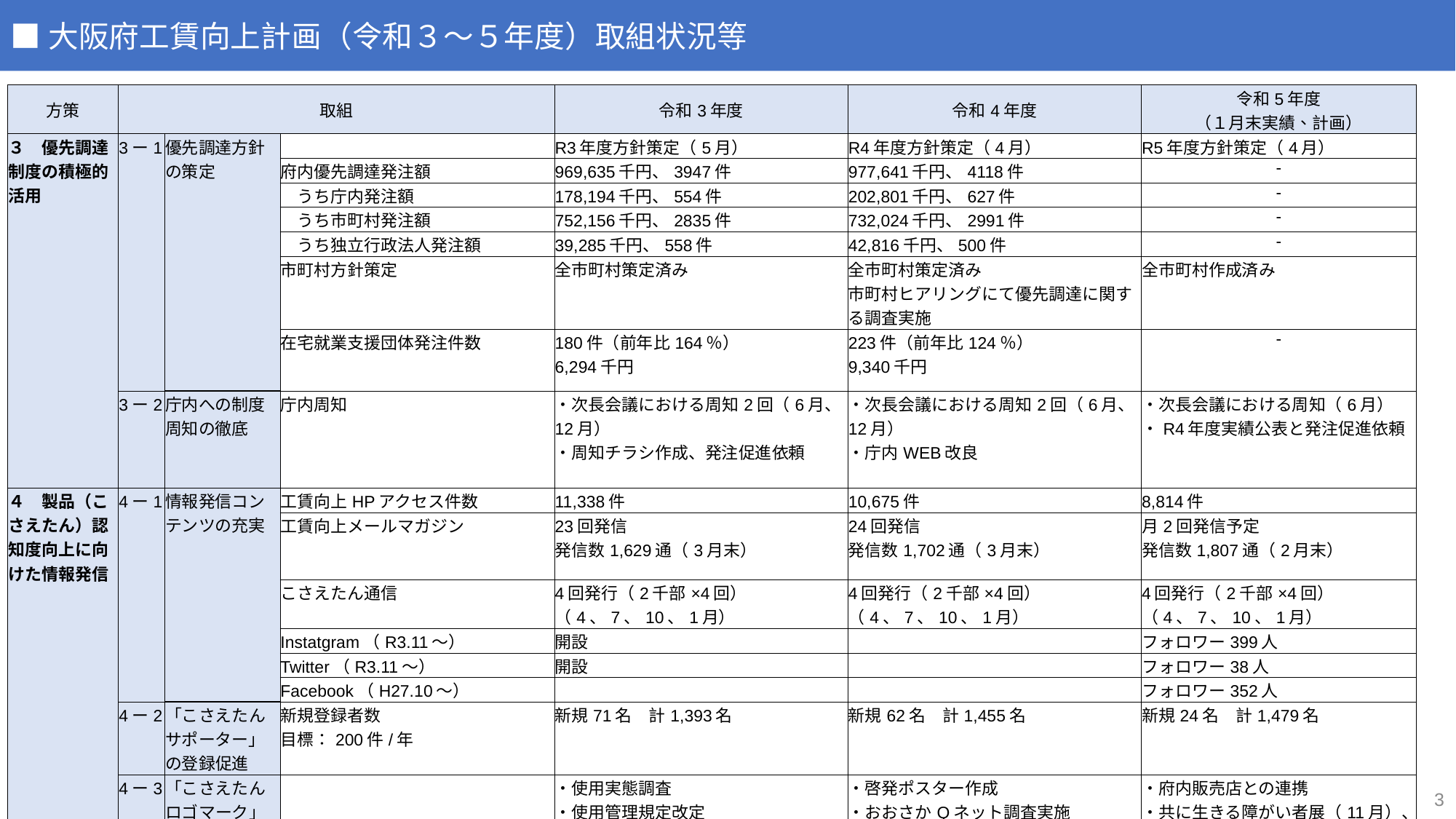

■大阪府工賃向上計画（令和３～５年度）取組状況等
| 方策 | 取組 |  |  | 令和3年度 | 令和4年度 | 令和5年度 （１月末実績、計画） |
| --- | --- | --- | --- | --- | --- | --- |
| ３　優先調達制度の積極的活用 | 3ー1 | 優先調達方針の策定 |  | R3年度方針策定（5月） | R4年度方針策定（4月） | R5年度方針策定（4月） |
|  |  |  | 府内優先調達発注額 | 969,635千円、3947件 | 977,641千円、4118件 | - |
|  |  |  | うち庁内発注額 | 178,194千円、554件 | 202,801千円、627件 | - |
|  |  |  | うち市町村発注額 | 752,156千円、2835件 | 732,024千円、2991件 | - |
|  |  |  | うち独立行政法人発注額 | 39,285千円、558件 | 42,816千円、500件 | - |
|  |  |  | 市町村方針策定 | 全市町村策定済み | 全市町村策定済み 市町村ヒアリングにて優先調達に関する調査実施 | 全市町村作成済み |
|  |  |  | 在宅就業支援団体発注件数 | 180件（前年比164％） 6,294千円 | 223件（前年比124％） 9,340千円 | - |
|  | 3ー2 | 庁内への制度周知の徹底 | 庁内周知 | ・次長会議における周知2回（6月、12月） ・周知チラシ作成、発注促進依頼 | ・次長会議における周知2回（6月、12月） ・庁内WEB改良 | ・次長会議における周知（6月） ・R4年度実績公表と発注促進依頼 |
| ４　製品（こさえたん）認知度向上に向けた情報発信 | 4ー1 | 情報発信コンテンツの充実 | 工賃向上HPアクセス件数 | 11,338件 | 10,675件 | 8,814件 |
|  |  |  | 工賃向上メールマガジン | 23回発信　 発信数1,629通（3月末） | 24回発信　 発信数1,702通（3月末） | 月2回発信予定 発信数1,807通（2月末） |
|  |  |  | こさえたん通信 | 4回発行（2千部×4回） （4、7、10、1月） | 4回発行（2千部×4回） （4、7、10、1月） | 4回発行（2千部×4回） （4、7、10、1月） |
|  |  |  | Instatgram（R3.11～） | 開設 |  | フォロワー399人 |
|  |  |  | Twitter（R3.11～） | 開設 |  | フォロワー38人 |
|  |  |  | Facebook（H27.10～） |  |  | フォロワー352人 |
|  | 4ー2 | 「こさえたんサポーター」の登録促進 | 新規登録者数 目標：200件/年 | 新規71名　計1,393名 | 新規62名　計1,455名 | 新規24名　計1,479名 |
|  | 4ー3 | 「こさえたんロゴマーク」の認知度向上 |  | ・使用実態調査 ・使用管理規定改定 ・イチオシ製品電子ブック化 | ・啓発ポスター作成 ・おおさかQネット調査実施 | ・府内販売店との連携 ・共に生きる障がい者展（11月）、府政だより、大阪府TV（12月）等で情報発信 ・定期便「こさえたんのおやつ」を12月より開始。もずやんX、公民連携ニュース等で広報。定期便:13件、１回便22件 |
3